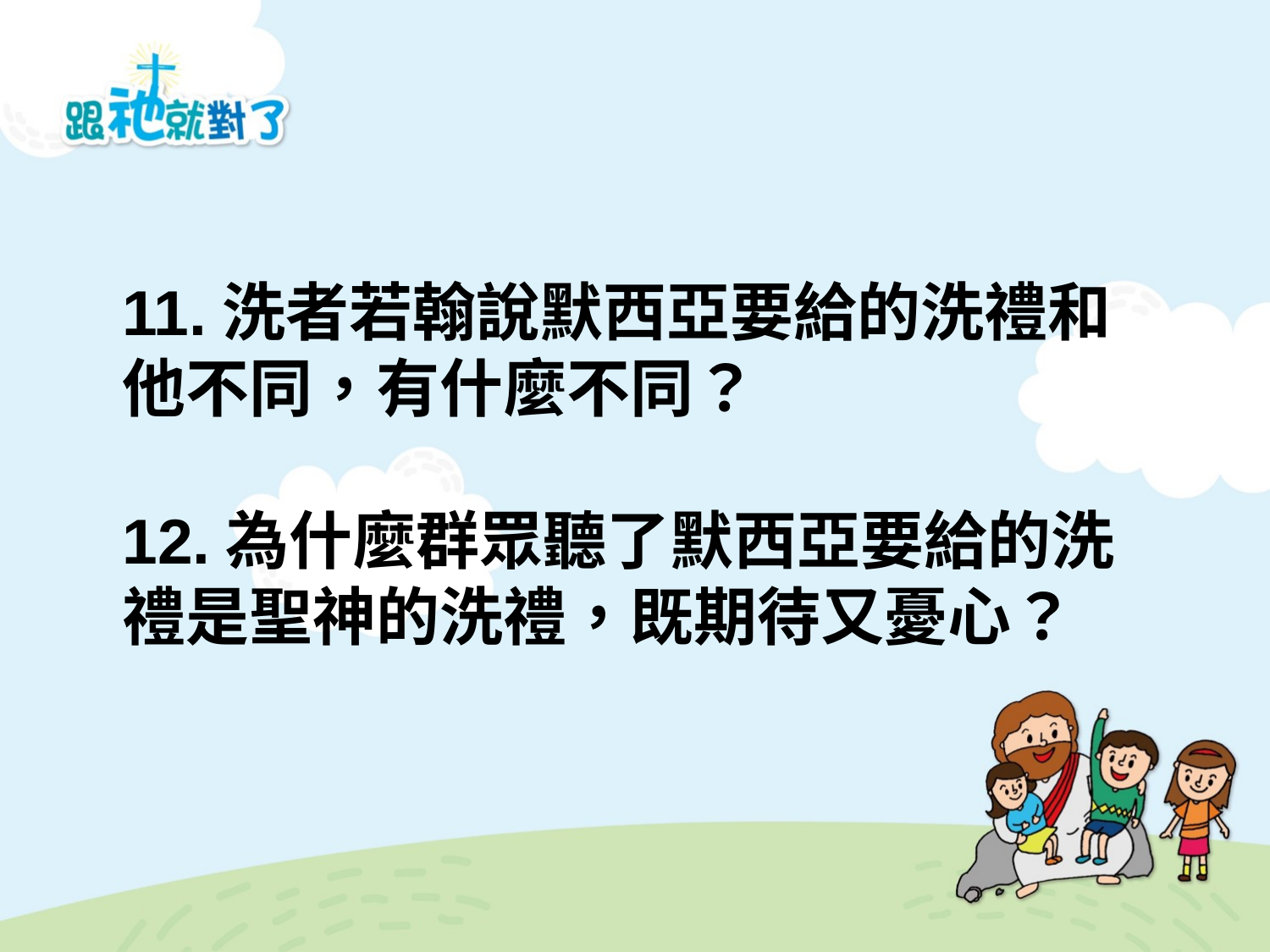

11.洗者若翰說默西亞要給的洗禮和他不同，有什麼不同？

12.為什麼群眾聽了默西亞要給的洗禮是聖神的洗禮，既期待又憂心？